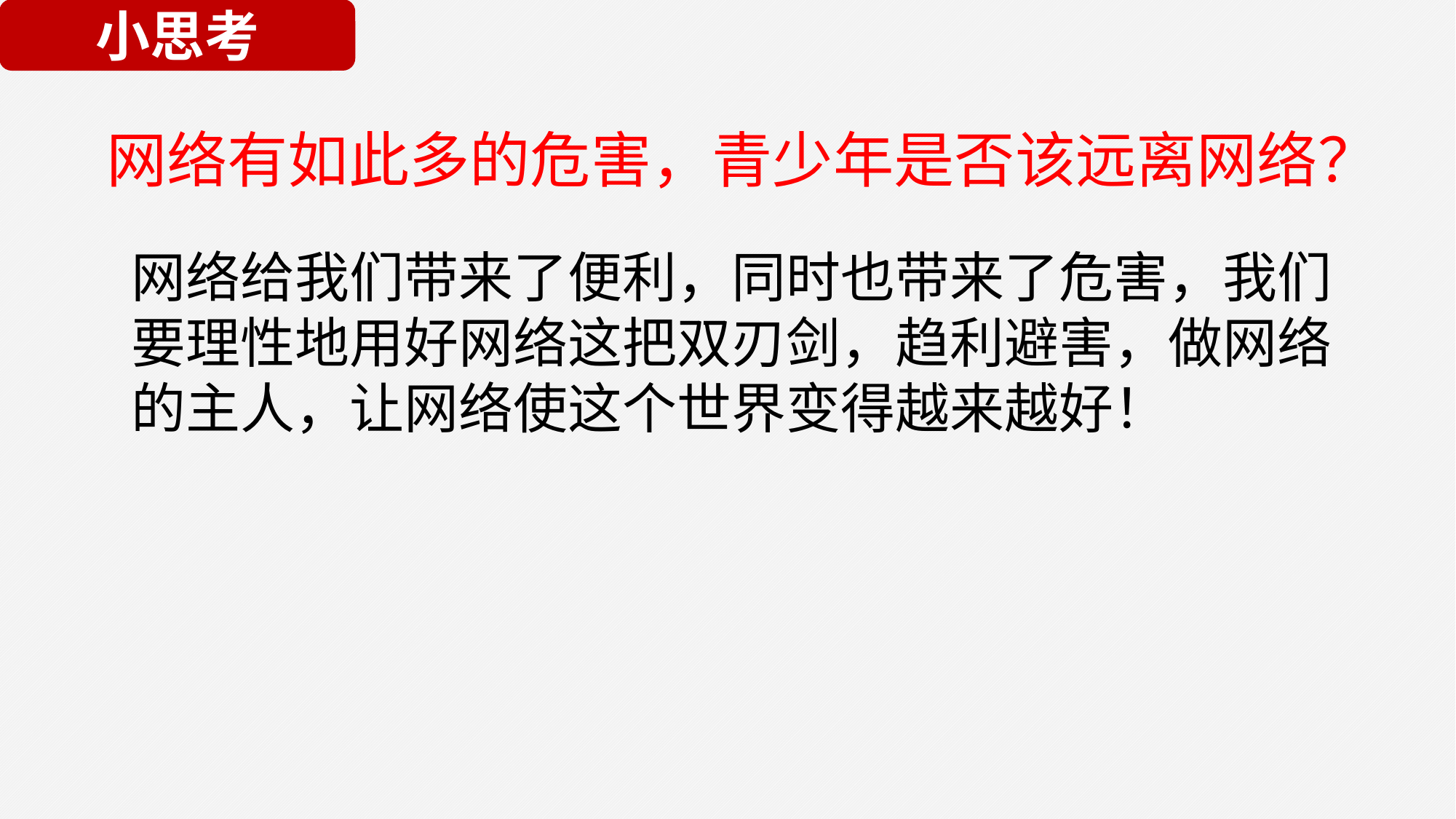

小思考
网络有如此多的危害，青少年是否该远离网络？
网络给我们带来了便利，同时也带来了危害，我们要理性地用好网络这把双刃剑，趋利避害，做网络的主人，让网络使这个世界变得越来越好！